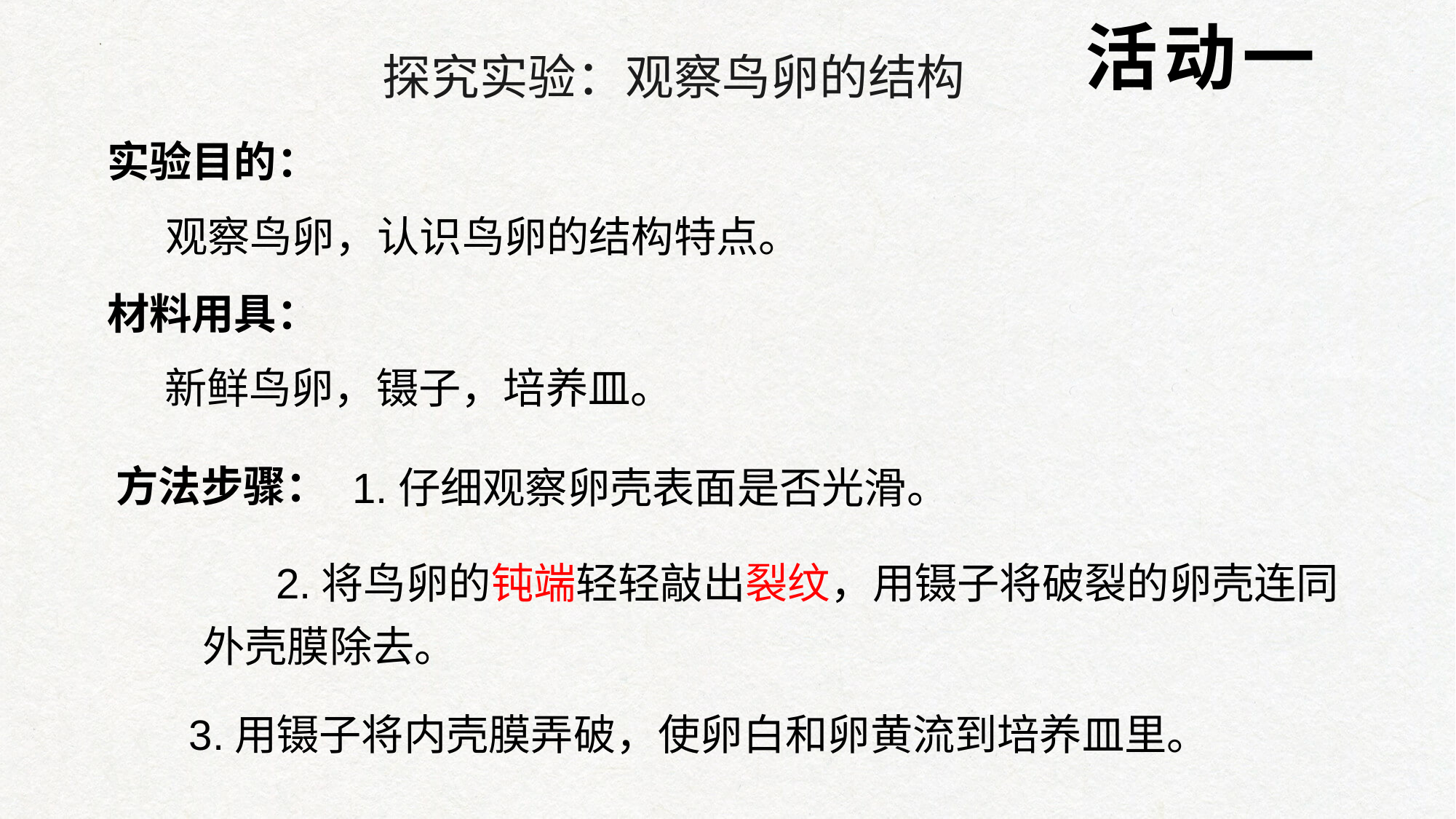

活动一
探究实验：观察鸟卵的结构
实验目的：
     观察鸟卵，认识鸟卵的结构特点。
材料用具：
     新鲜鸟卵，镊子，培养皿。
方法步骤：
1.仔细观察卵壳表面是否光滑。
       2.将鸟卵的钝端轻轻敲出裂纹，用镊子将破裂的卵壳连同    外壳膜除去。
3.用镊子将内壳膜弄破，使卵白和卵黄流到培养皿里。